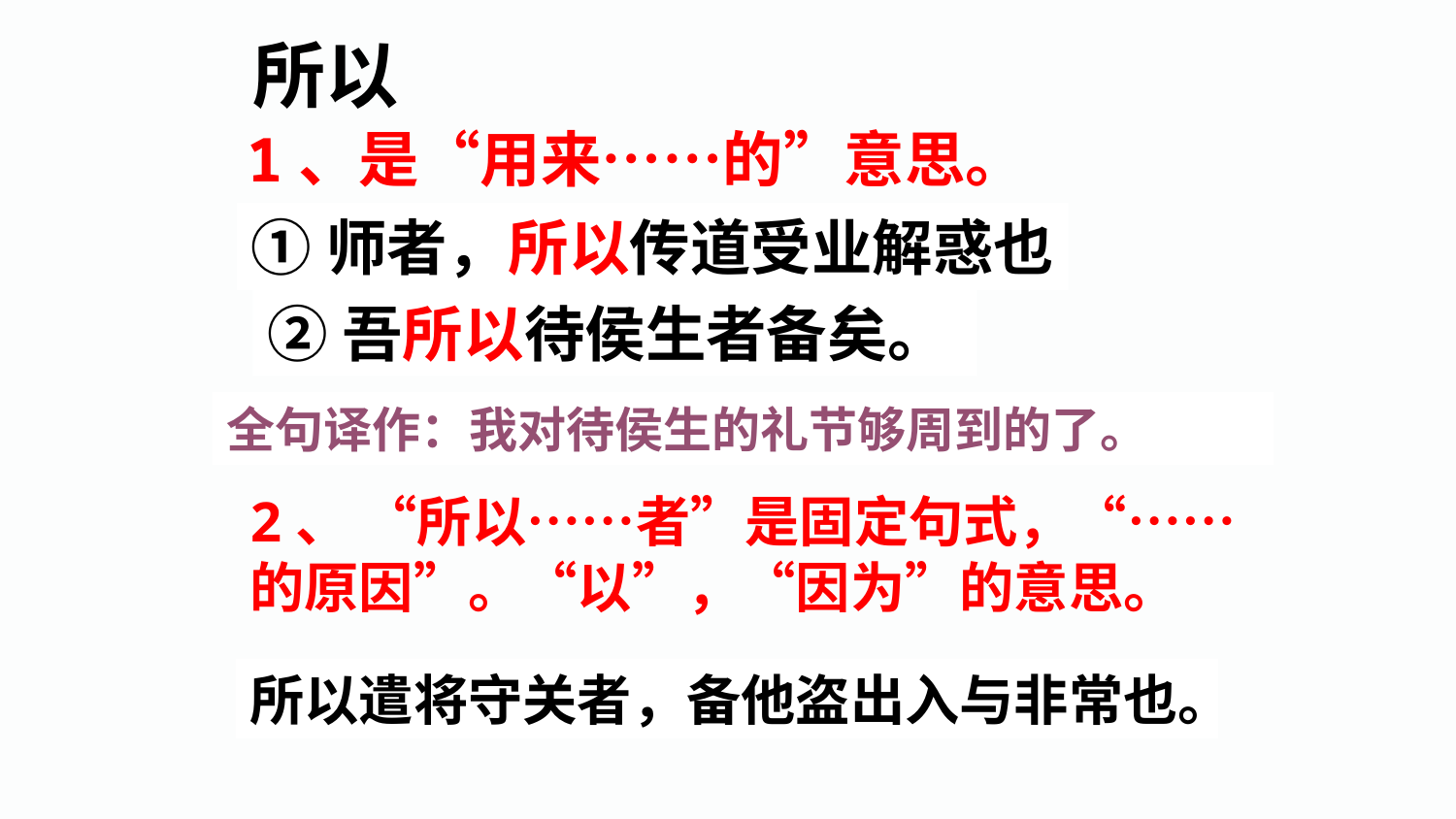

所以
1、是“用来……的”意思。
①师者，所以传道受业解惑也
②吾所以待侯生者备矣。
全句译作：我对待侯生的礼节够周到的了。
2、 “所以……者”是固定句式，“……的原因”。“以”，“因为”的意思。
所以遣将守关者，备他盗出入与非常也。